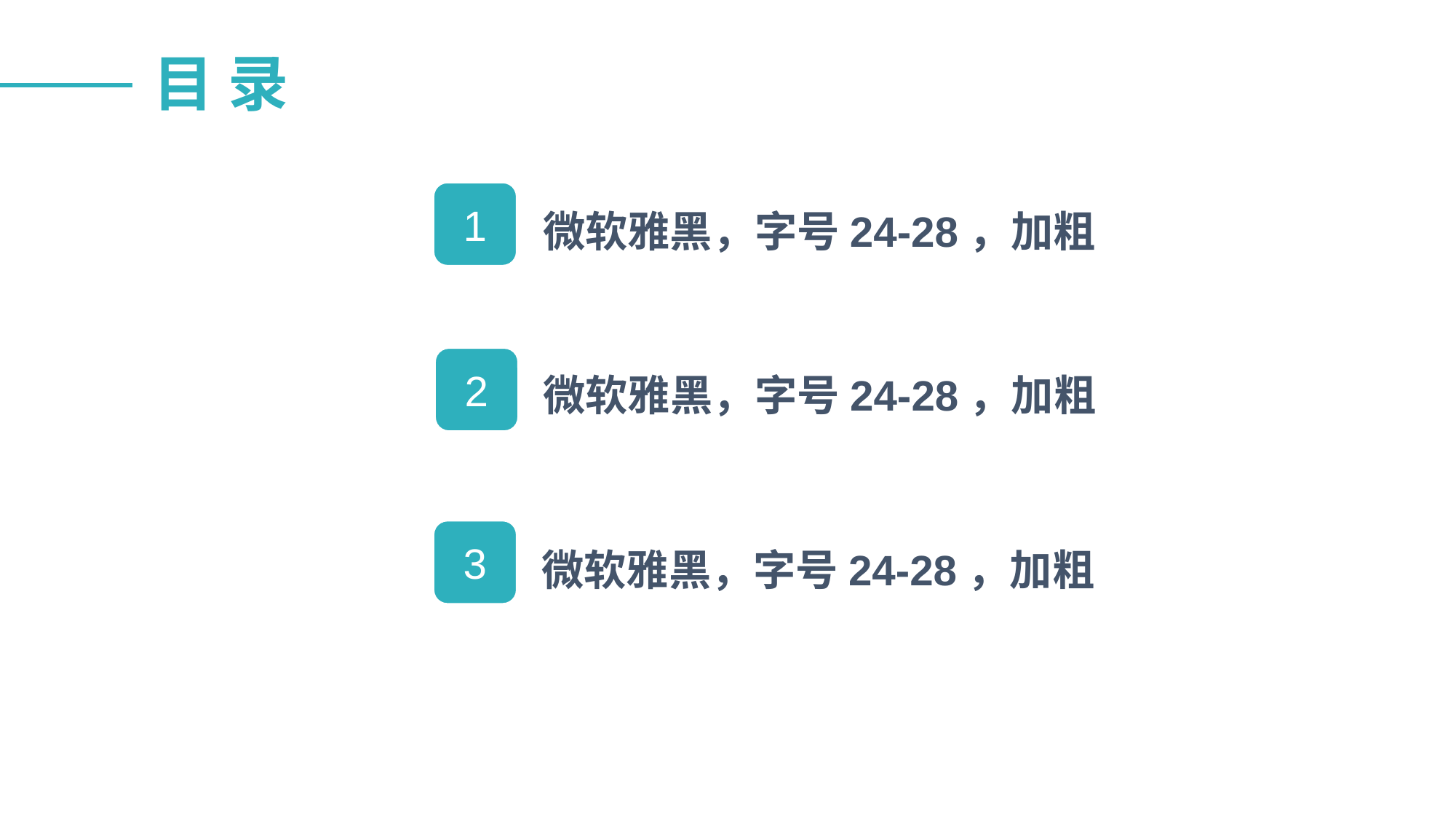

目 录
1
微软雅黑，字号24-28，加粗
2
微软雅黑，字号24-28，加粗
3
微软雅黑，字号24-28，加粗